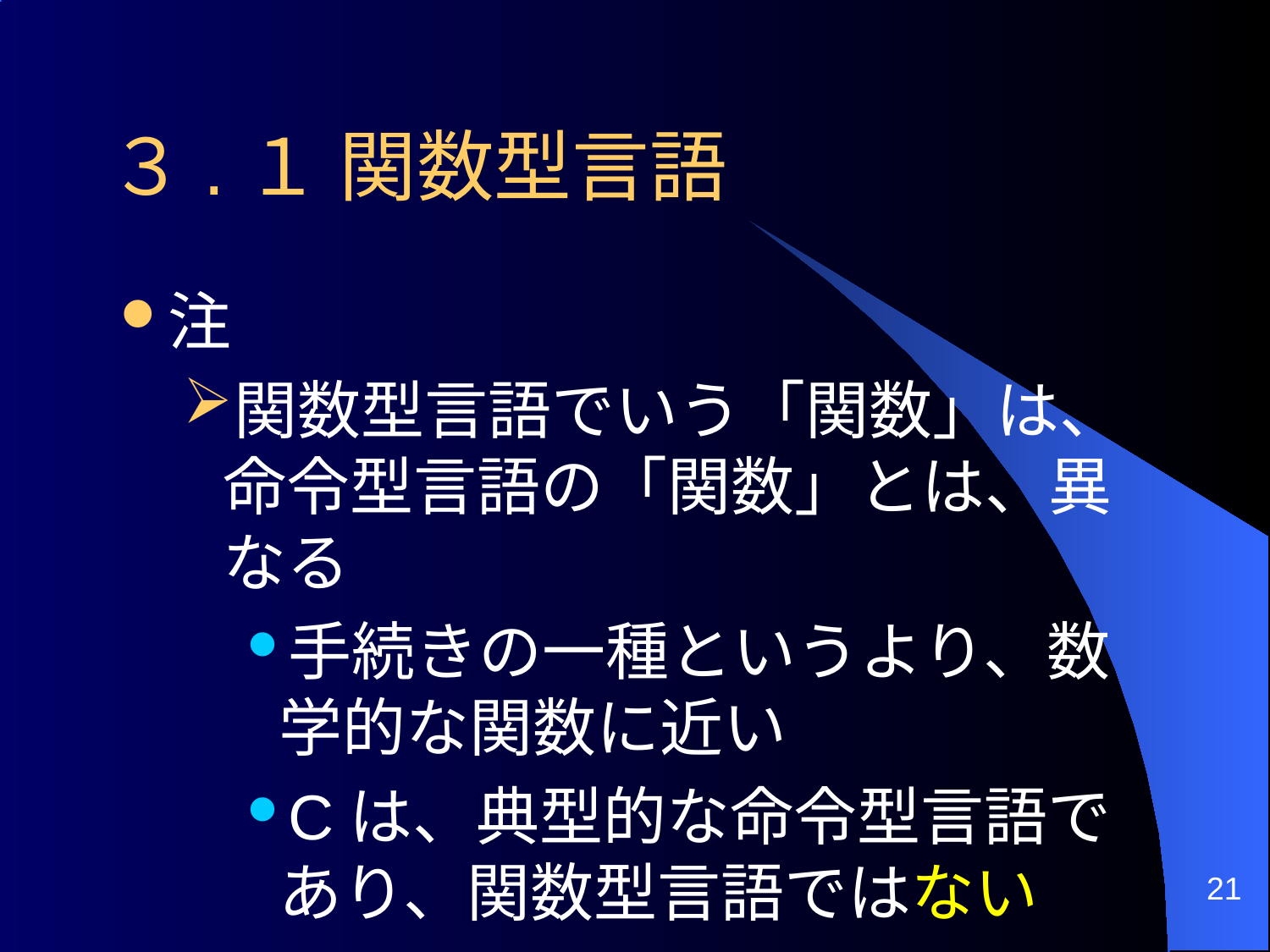

# ３.１ 関数型言語
注
関数型言語でいう「関数」は、命令型言語の「関数」とは、異なる
手続きの一種というより、数学的な関数に近い
Cは、典型的な命令型言語であり、関数型言語ではない
21